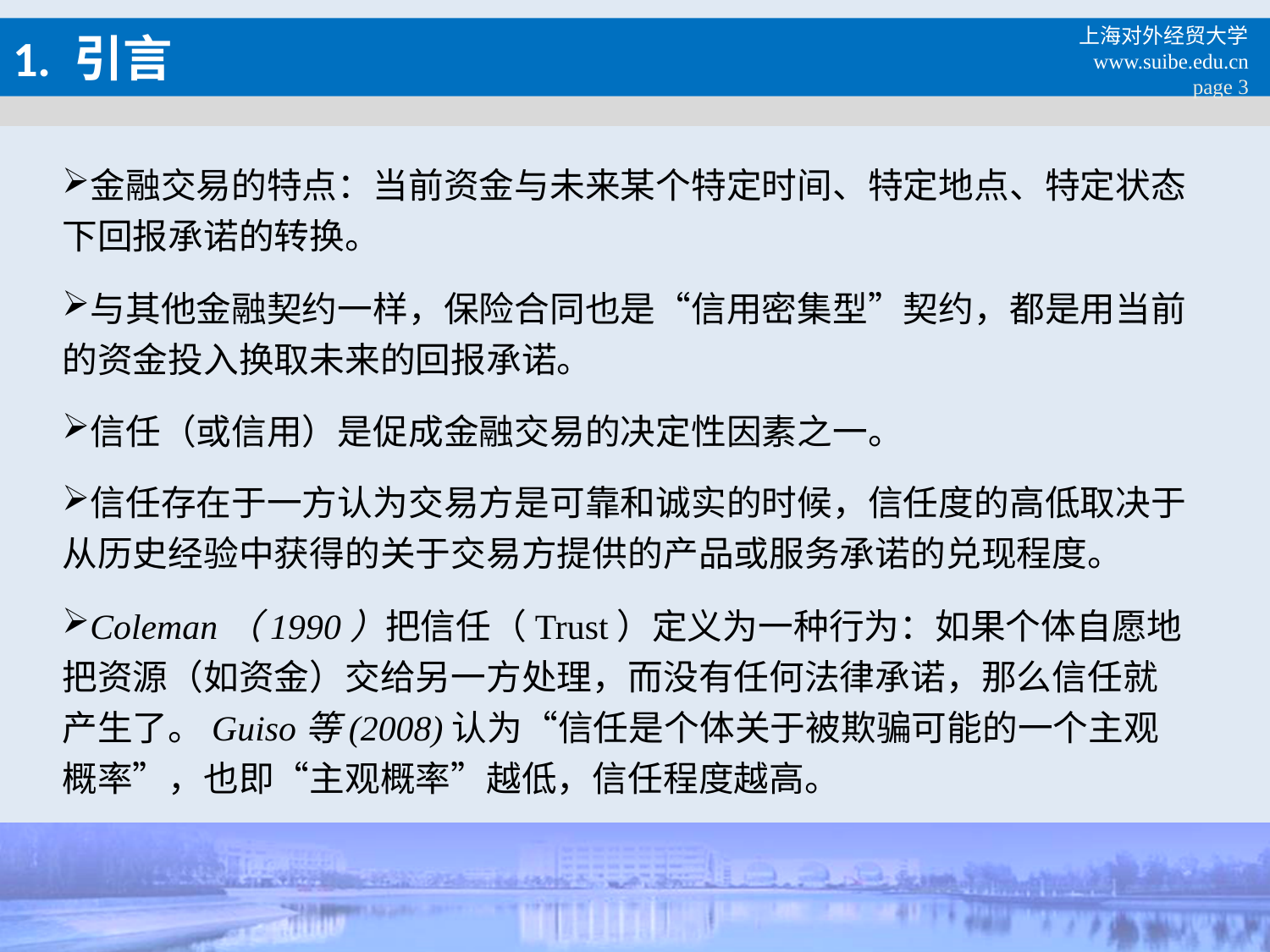

# 1. 引言
上海对外经贸大学
www.suibe.edu.cn
 page 3
金融交易的特点：当前资金与未来某个特定时间、特定地点、特定状态下回报承诺的转换。
与其他金融契约一样，保险合同也是“信用密集型”契约，都是用当前的资金投入换取未来的回报承诺。
信任（或信用）是促成金融交易的决定性因素之一。
信任存在于一方认为交易方是可靠和诚实的时候，信任度的高低取决于从历史经验中获得的关于交易方提供的产品或服务承诺的兑现程度。
Coleman（1990）把信任（Trust）定义为一种行为：如果个体自愿地把资源（如资金）交给另一方处理，而没有任何法律承诺，那么信任就产生了。Guiso等(2008)认为“信任是个体关于被欺骗可能的一个主观概率”，也即“主观概率”越低，信任程度越高。